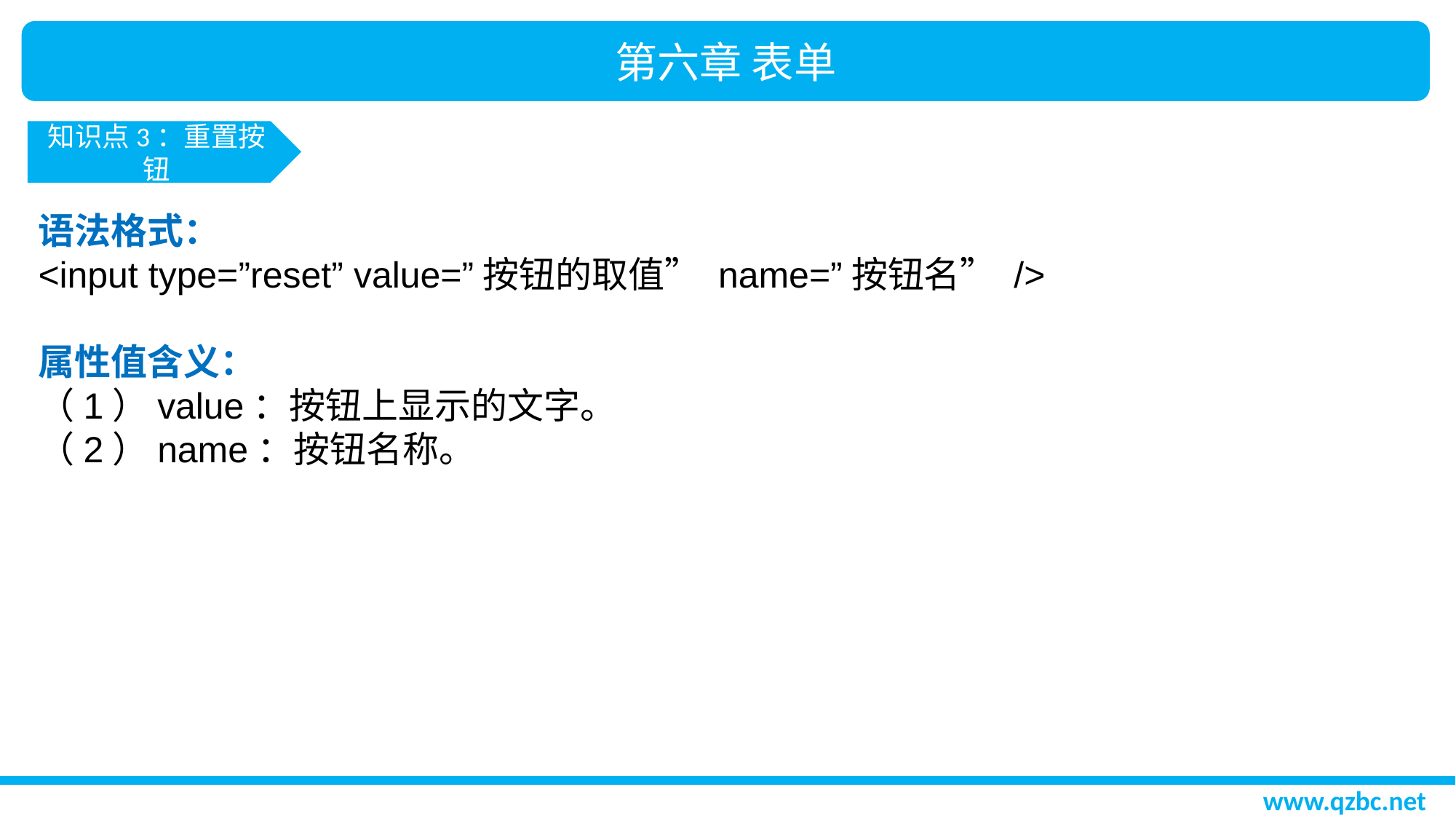

第六章 表单
知识点3：重置按钮
语法格式：
<input type=”reset” value=”按钮的取值” name=”按钮名” />

属性值含义：
（1）value：按钮上显示的文字。
（2）name：按钮名称。

www.qzbc.net